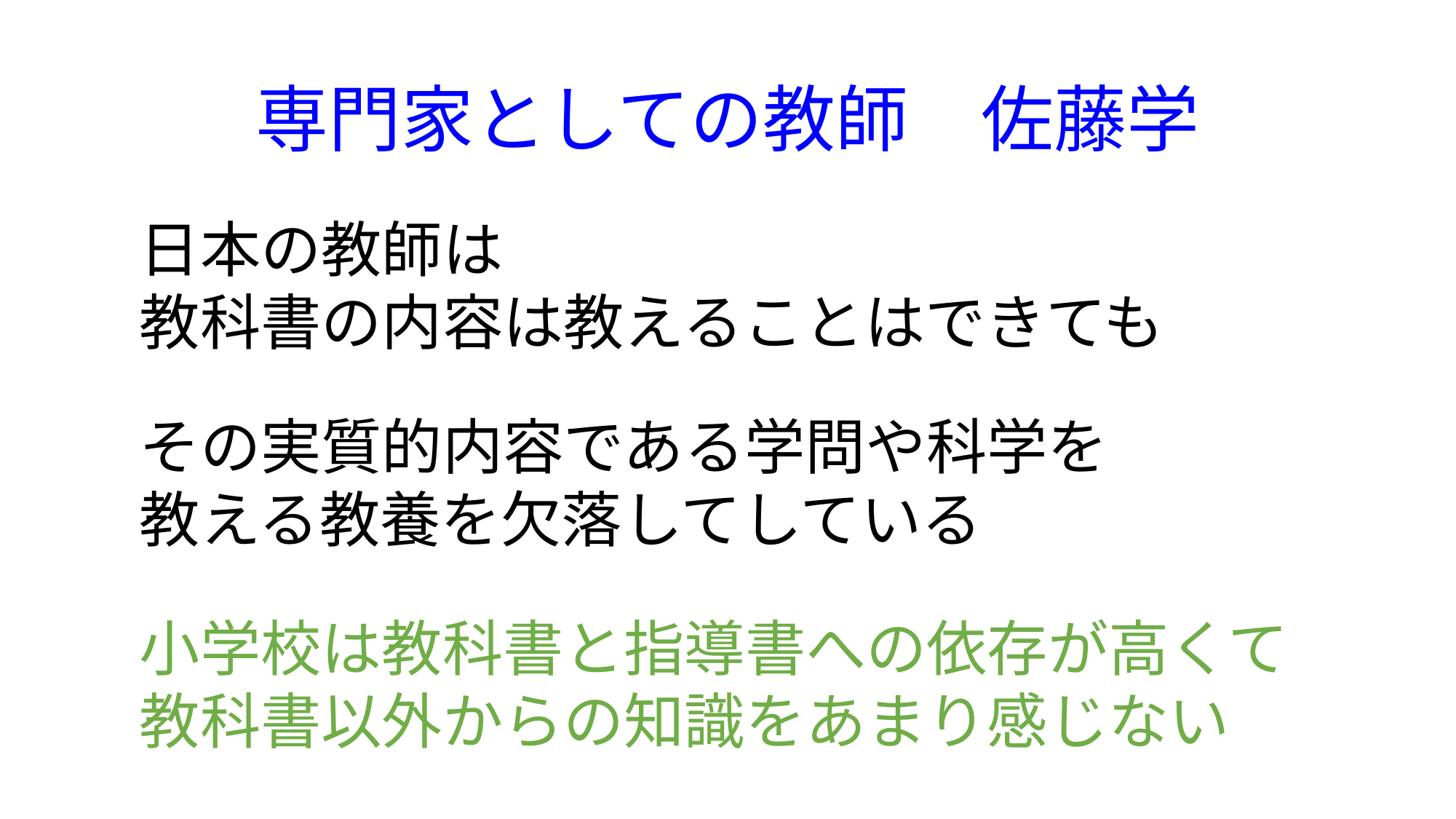

# 専門家としての教師　佐藤学
日本の教師は
教科書の内容は教えることはできても
その実質的内容である学問や科学を教える教養を欠落してしている

小学校は教科書と指導書への依存が高くて
教科書以外からの知識をあまり感じない